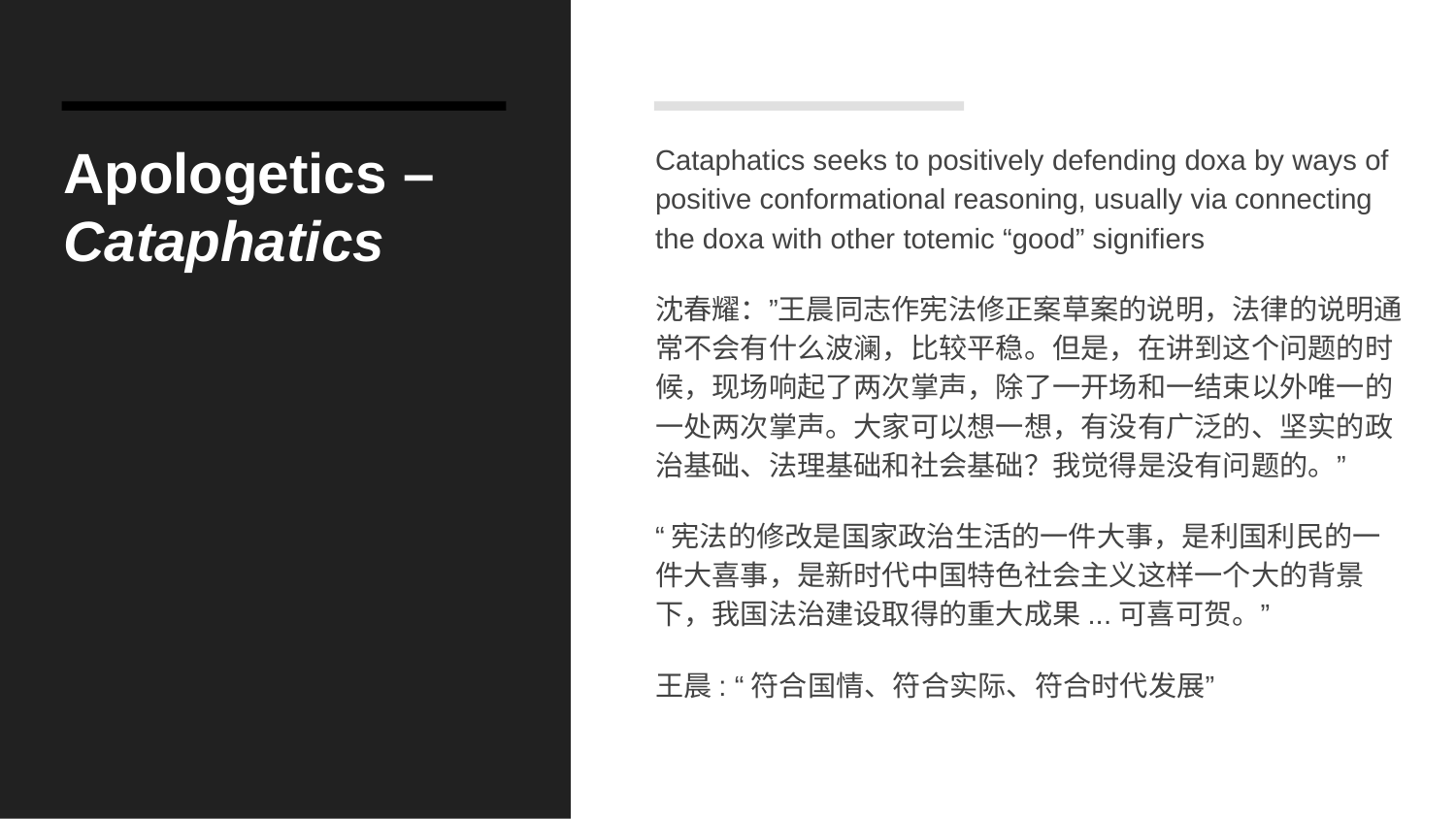

# Apologetics – Cataphatics
Cataphatics seeks to positively defending doxa by ways of positive conformational reasoning, usually via connecting the doxa with other totemic “good” signifiers
沈春耀：”王晨同志作宪法修正案草案的说明，法律的说明通常不会有什么波澜，比较平稳。但是，在讲到这个问题的时候，现场响起了两次掌声，除了一开场和一结束以外唯一的一处两次掌声。大家可以想一想，有没有广泛的、坚实的政治基础、法理基础和社会基础？我觉得是没有问题的。”
“宪法的修改是国家政治生活的一件大事，是利国利民的一件大喜事，是新时代中国特色社会主义这样一个大的背景下，我国法治建设取得的重大成果...可喜可贺。”
王晨: “符合国情、符合实际、符合时代发展”